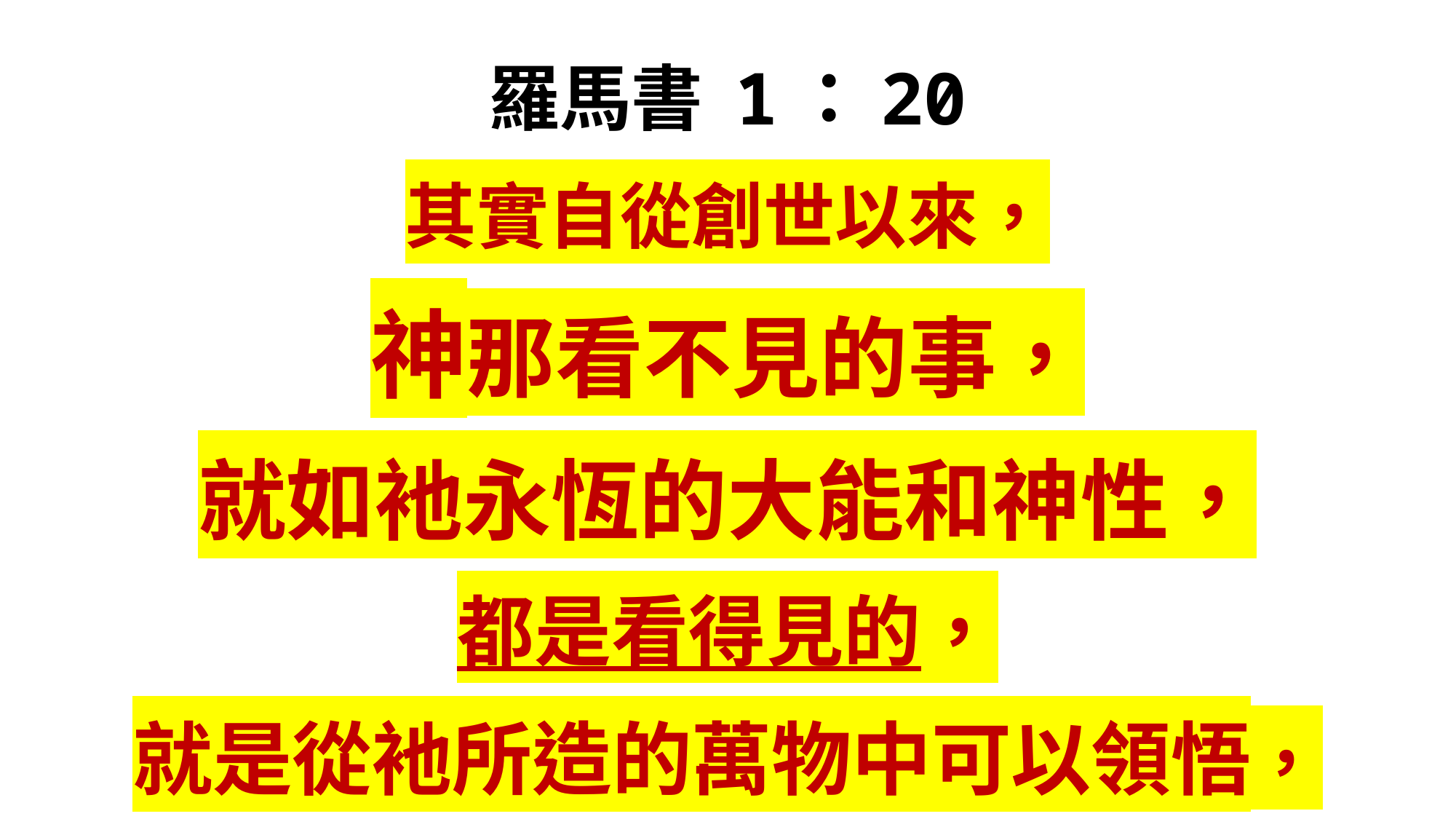

羅馬書 1：20
其實自從創世以來，
神那看不見的事，
就如衪永恆的大能和神性，
都是看得見的，
就是從衪所造的萬物中可以領悟，
叫人沒有辦法推諉。